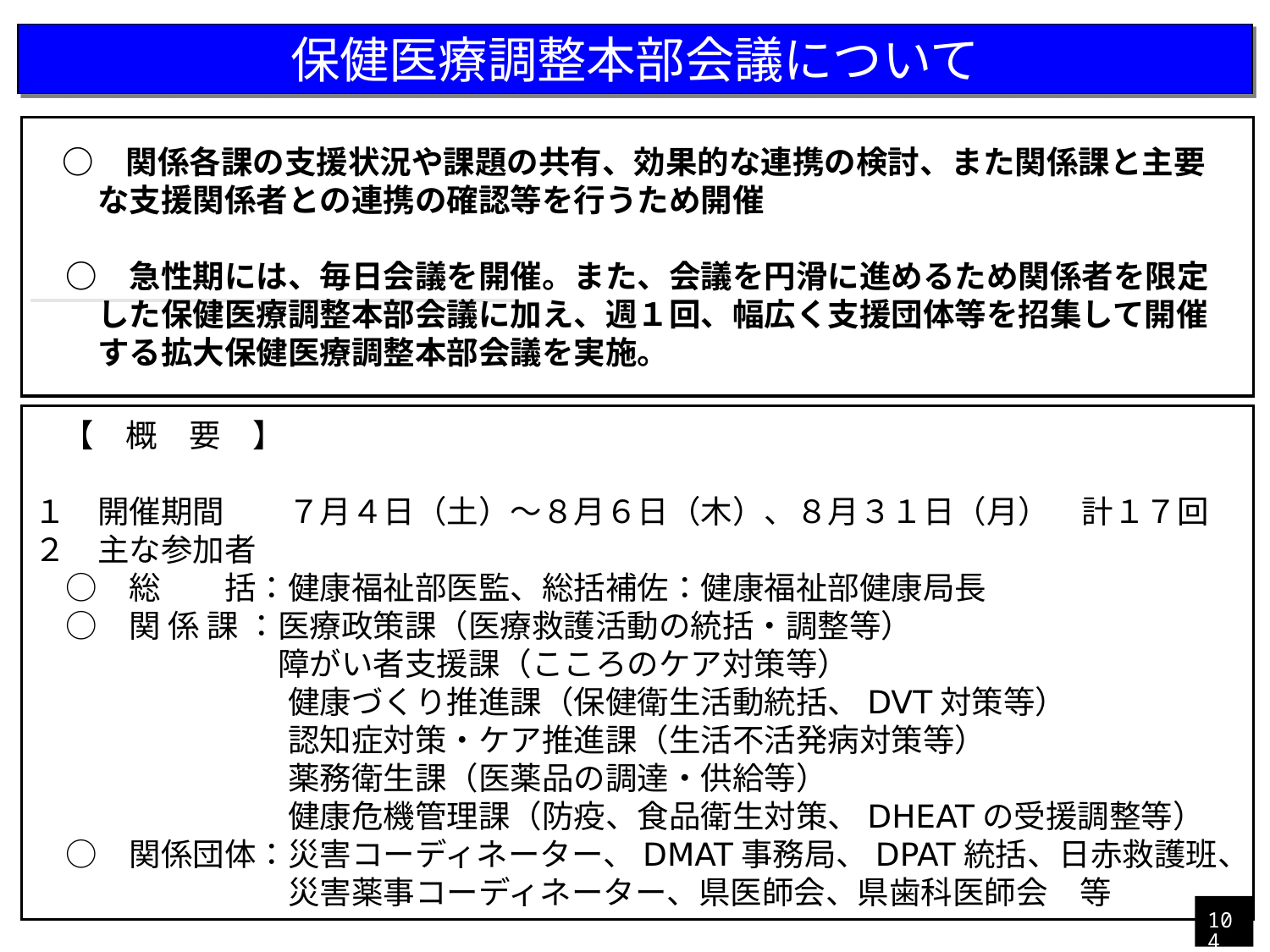

保健医療調整本部会議について

　○　関係各課の支援状況や課題の共有、効果的な連携の検討、また関係課と主要
　　な支援関係者との連携の確認等を行うため開催

　○　急性期には、毎日会議を開催。また、会議を円滑に進めるため関係者を限定
　　した保健医療調整本部会議に加え、週１回、幅広く支援団体等を招集して開催
　　する拡大保健医療調整本部会議を実施。

　【　概　要　】

１　開催期間　　７月４日（土）～８月６日（木）、８月３１日（月）　計１７回
２　主な参加者
　○　総　　括：健康福祉部医監、総括補佐：健康福祉部健康局長
　○　関 係 課 ：医療政策課（医療救護活動の統括・調整等）
　　　　　　　   障がい者支援課（こころのケア対策等）
　　　　　　　　健康づくり推進課（保健衛生活動統括、DVT対策等）
　　　　　　　　認知症対策・ケア推進課（生活不活発病対策等）
　　　　　　　　薬務衛生課（医薬品の調達・供給等）
　　　　　　　　健康危機管理課（防疫、食品衛生対策、DHEATの受援調整等）
　○　関係団体：災害コーディネーター、DMAT事務局、DPAT統括、日赤救護班、
　　　　　　　　災害薬事コーディネーター、県医師会、県歯科医師会　等
104